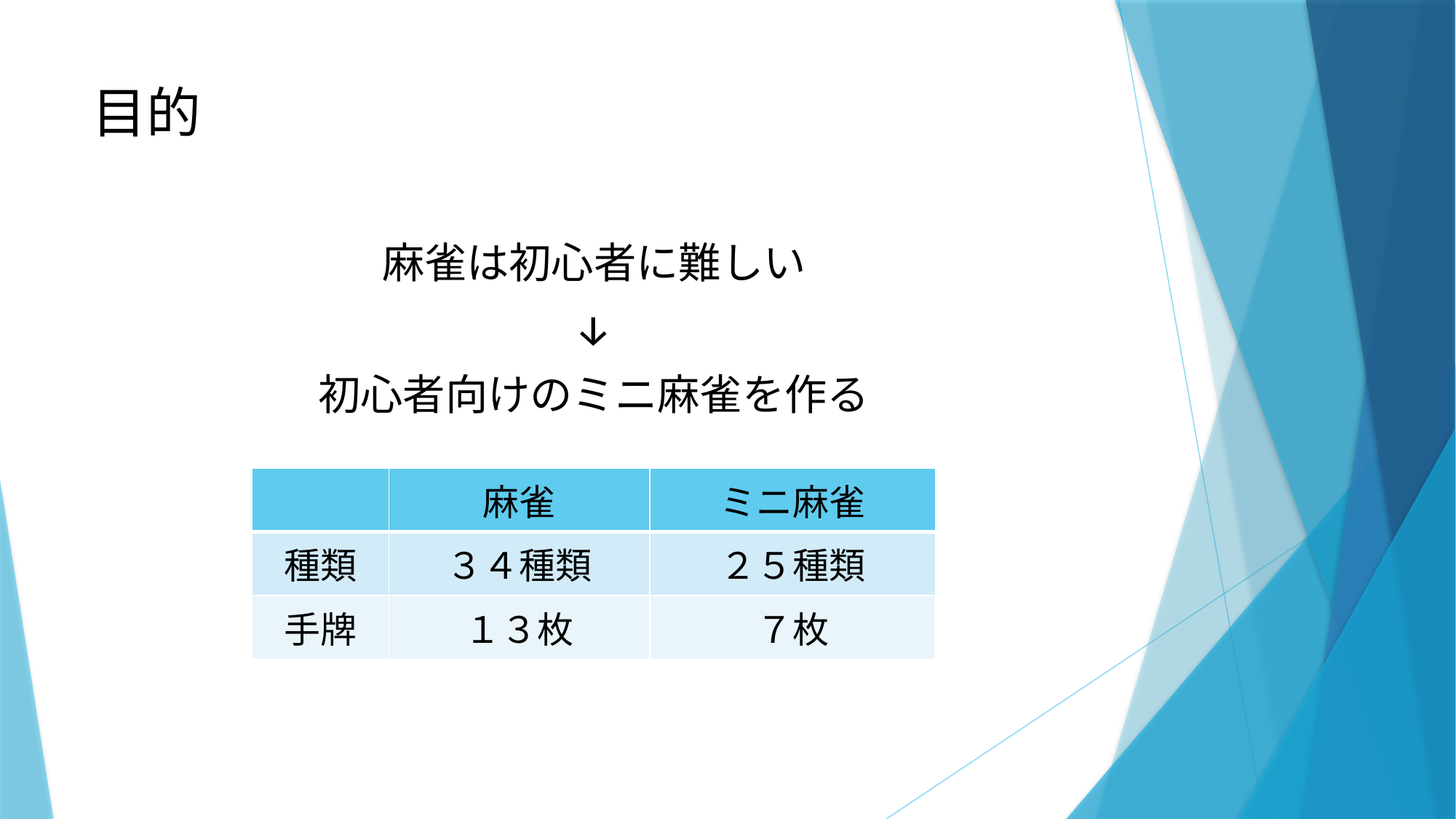

# 目的
麻雀は初心者に難しい
↓
初心者向けのミニ麻雀を作る
|  | 麻雀 | ミニ麻雀 |
| --- | --- | --- |
| 種類 | ３４種類 | ２５種類 |
| 手牌 | １３枚 | ７枚 |